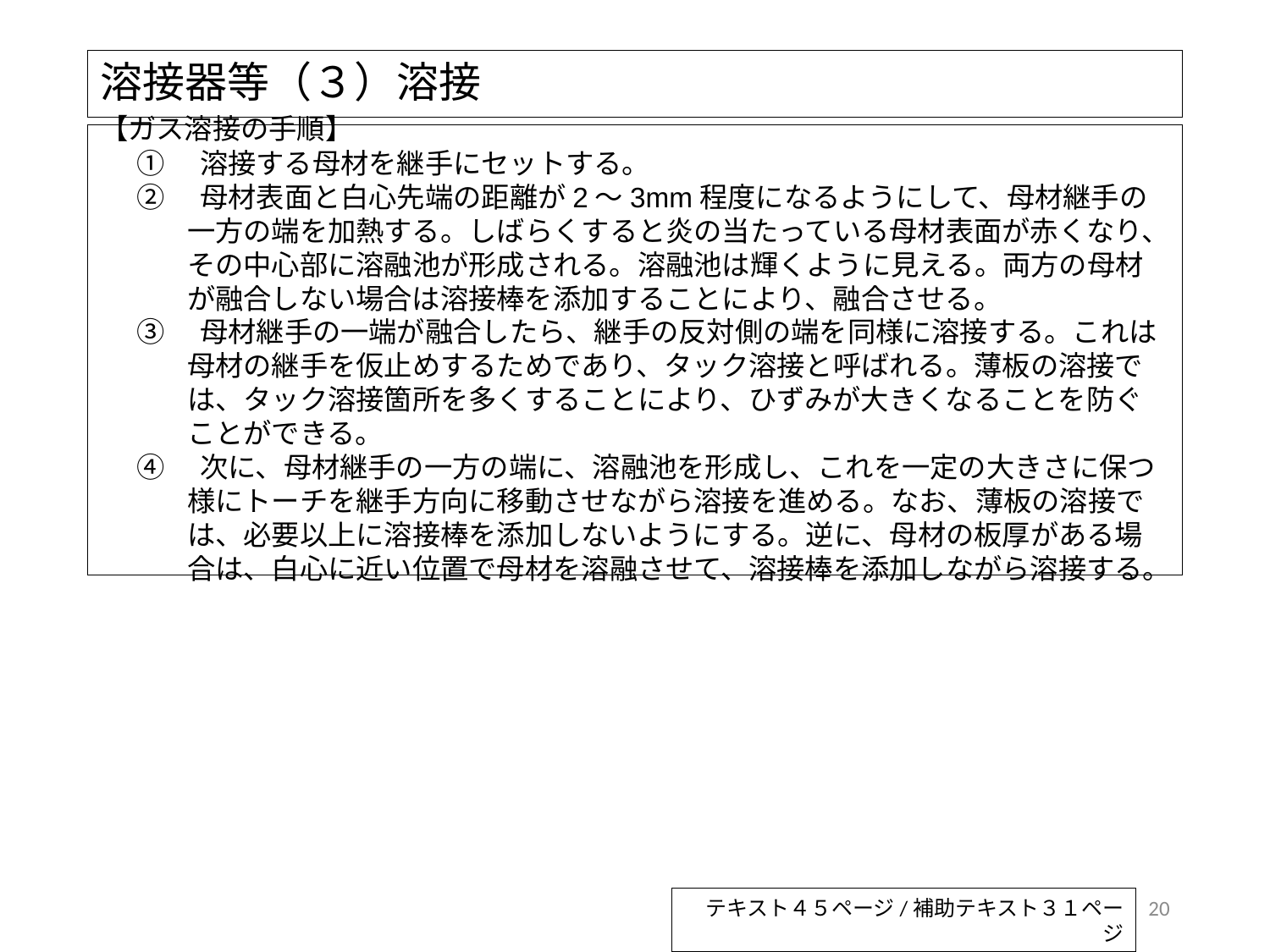

# 溶接器等（３）溶接
【ガス溶接の手順】
①　溶接する母材を継手にセットする。
②　母材表面と白心先端の距離が2～3mm程度になるようにして、母材継手の一方の端を加熱する。しばらくすると炎の当たっている母材表面が赤くなり、その中心部に溶融池が形成される。溶融池は輝くように見える。両方の母材が融合しない場合は溶接棒を添加することにより、融合させる。
③　母材継手の一端が融合したら、継手の反対側の端を同様に溶接する。これは母材の継手を仮止めするためであり、タック溶接と呼ばれる。薄板の溶接では、タック溶接箇所を多くすることにより、ひずみが大きくなることを防ぐことができる。
④　次に、母材継手の一方の端に、溶融池を形成し、これを一定の大きさに保つ様にトーチを継手方向に移動させながら溶接を進める。なお、薄板の溶接では、必要以上に溶接棒を添加しないようにする。逆に、母材の板厚がある場合は、白心に近い位置で母材を溶融させて、溶接棒を添加しながら溶接する。
20
テキスト４５ページ/補助テキスト３１ページ